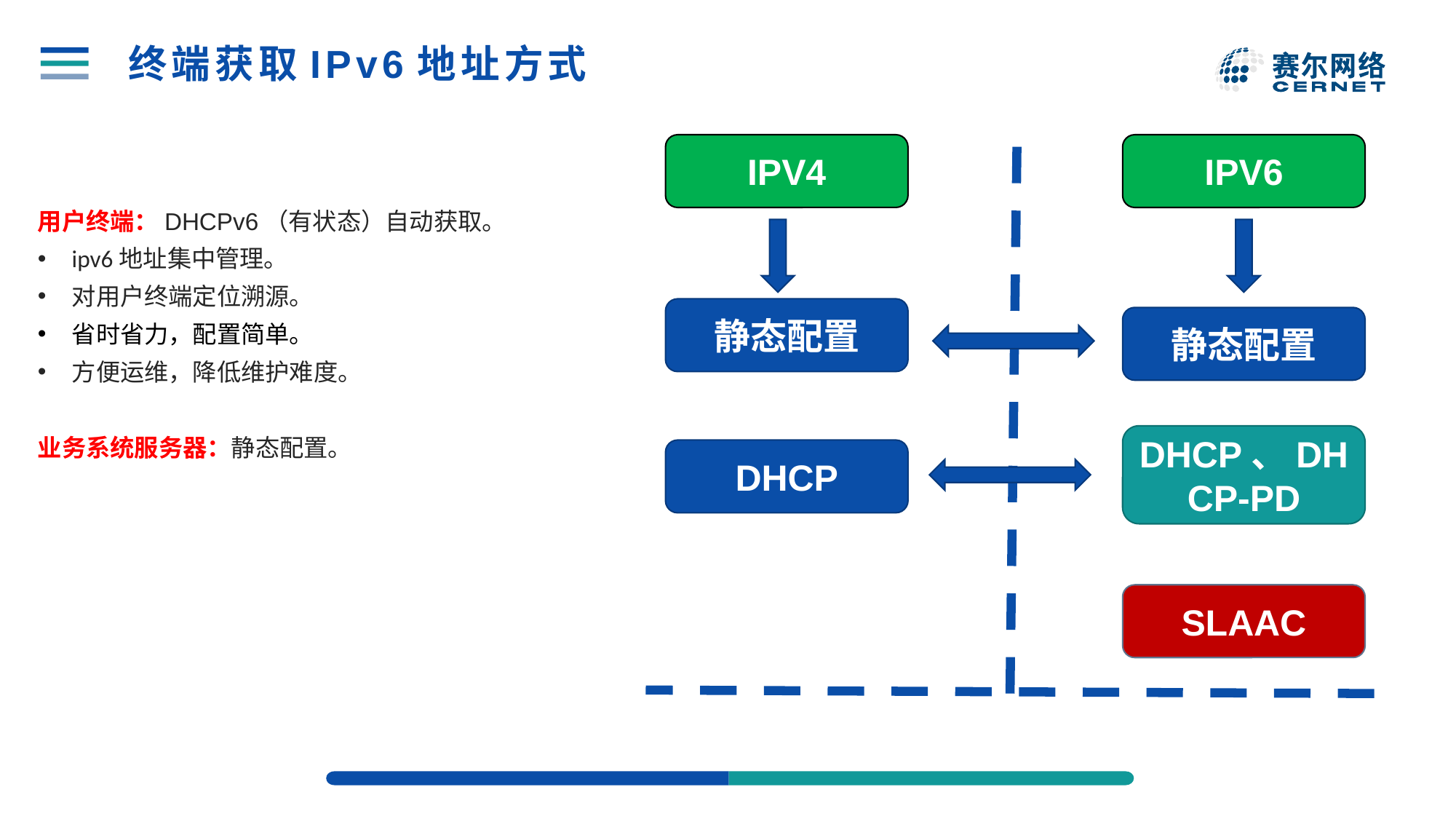

# 终端获取IPv6地址方式
IPV4
IPV6
用户终端：DHCPv6（有状态）自动获取。
ipv6地址集中管理。
对用户终端定位溯源。
省时省力，配置简单。
方便运维，降低维护难度。

业务系统服务器：静态配置。

静态配置
静态配置

DHCP、DHCP-PD
DHCP

SLAAC